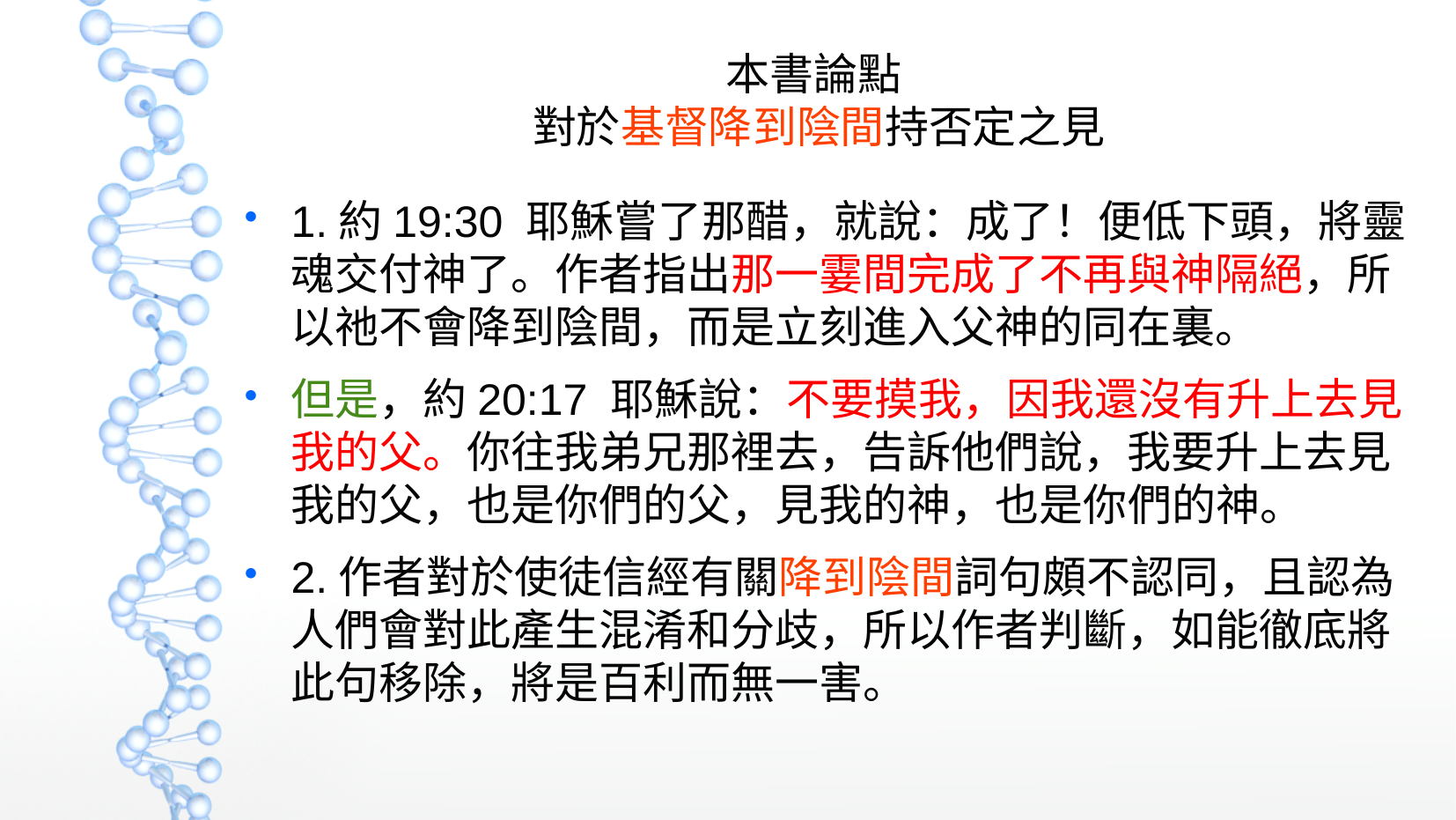

本書論點
對於基督降到陰間持否定之見
1.約19:30 耶穌嘗了那醋，就說：成了！便低下頭，將靈魂交付神了。作者指出那一霎間完成了不再與神隔絕，所以祂不會降到陰間，而是立刻進入父神的同在裏。
但是，約20:17 耶穌說：不要摸我，因我還沒有升上去見我的父。你往我弟兄那裡去，告訴他們說，我要升上去見我的父，也是你們的父，見我的神，也是你們的神。
2.作者對於使徒信經有關降到陰間詞句頗不認同，且認為人們會對此產生混淆和分歧，所以作者判斷，如能徹底將此句移除，將是百利而無一害。